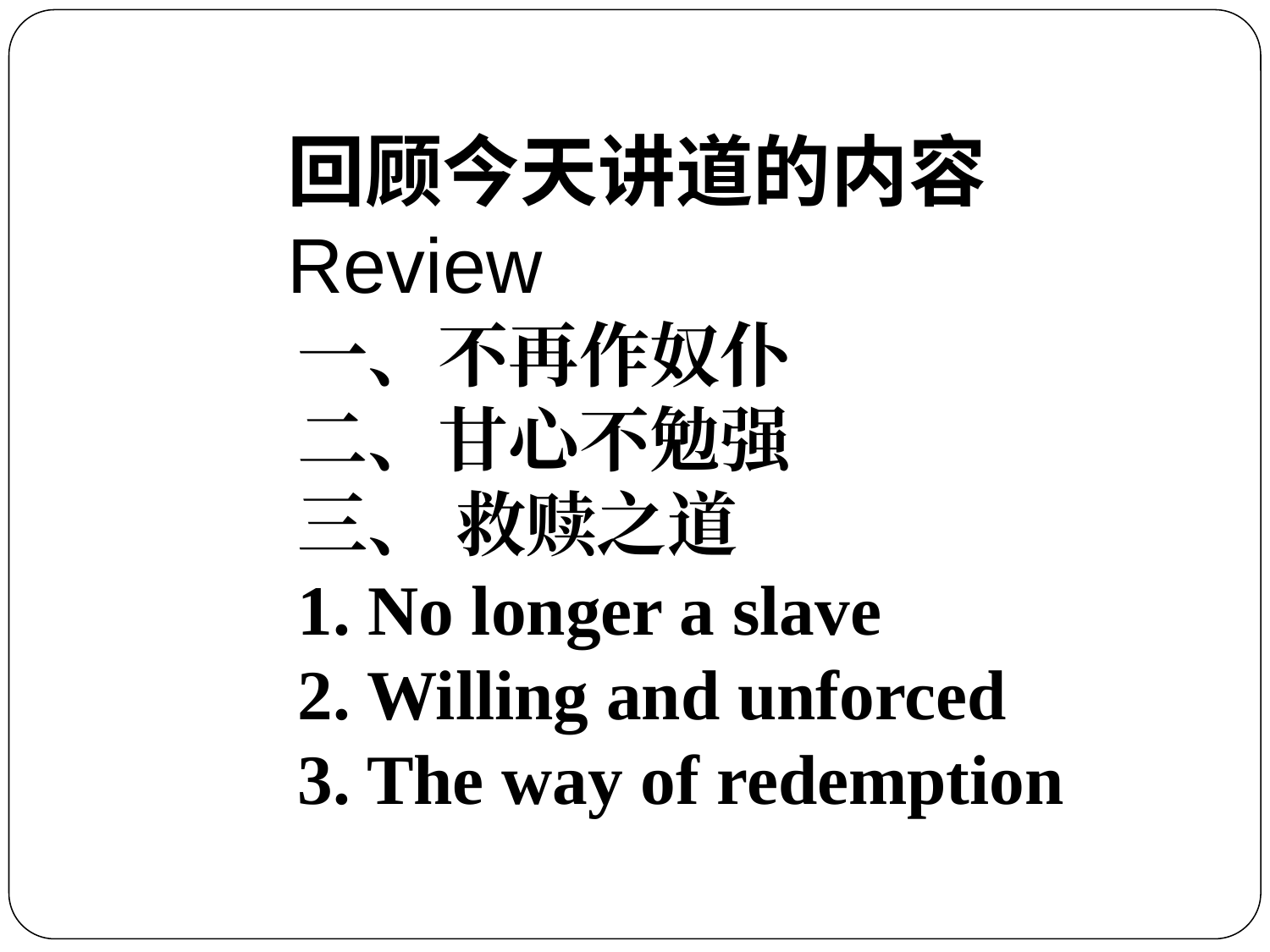

回顾今天讲道的内容 Review
# 一、不再作奴仆 二、甘心不勉强 三、 救赎之道 1. No longer a slave
2. Willing and unforced
3. The way of redemption